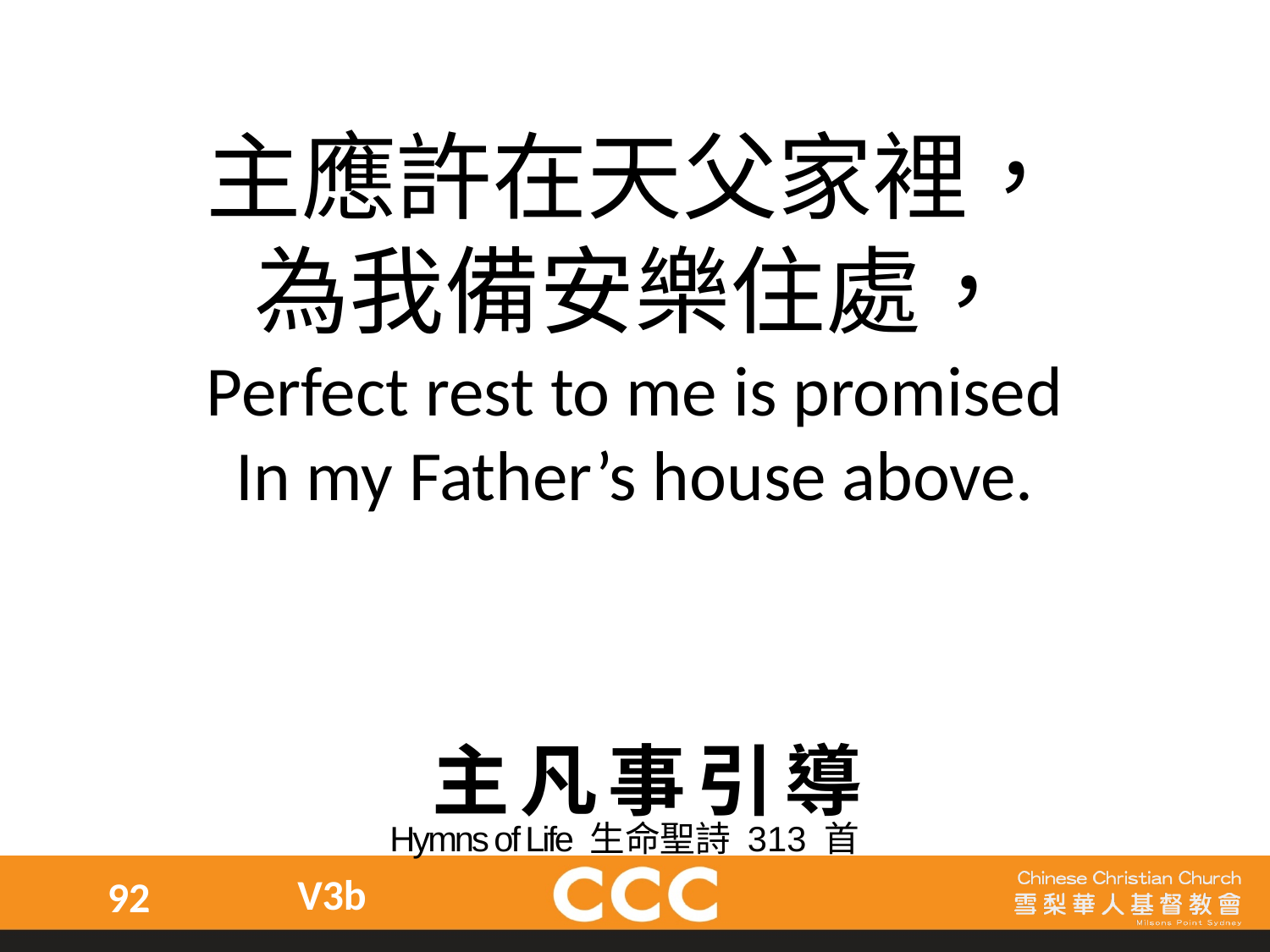

主應許在天父家裡，
為我備安樂住處，
Perfect rest to me is promised
In my Father’s house above.
主凡事引導
Hymns of Life 生命聖詩 313 首
V3b
92